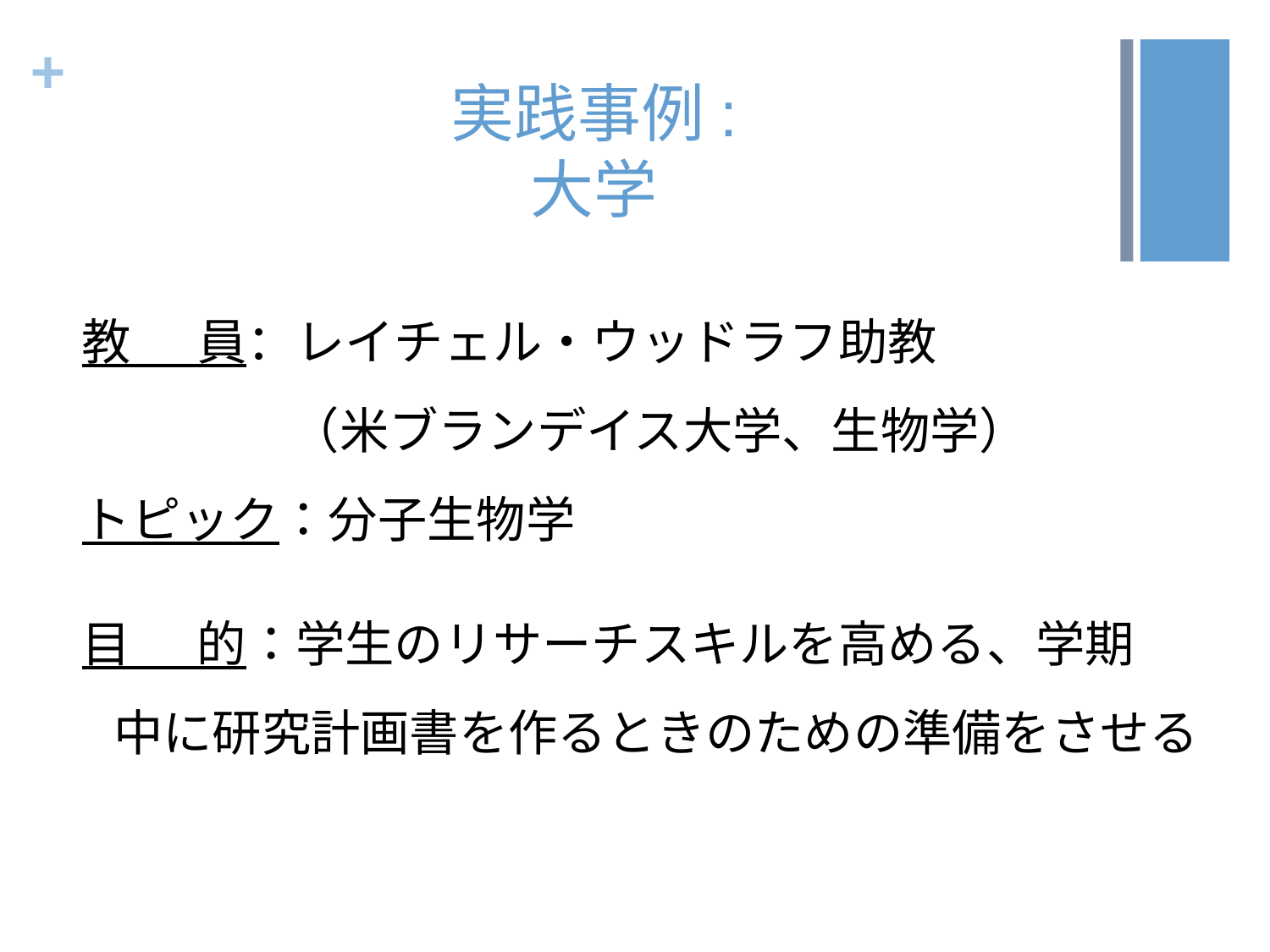

# 実践事例: 大学
教      員：レイチェル・ウッドラフ助教
　　 　　（米ブランデイス大学、生物学）
トピック：分子生物学
目      的：学生のリサーチスキルを高める、学期   中に研究計画書を作るときのための準備をさせる